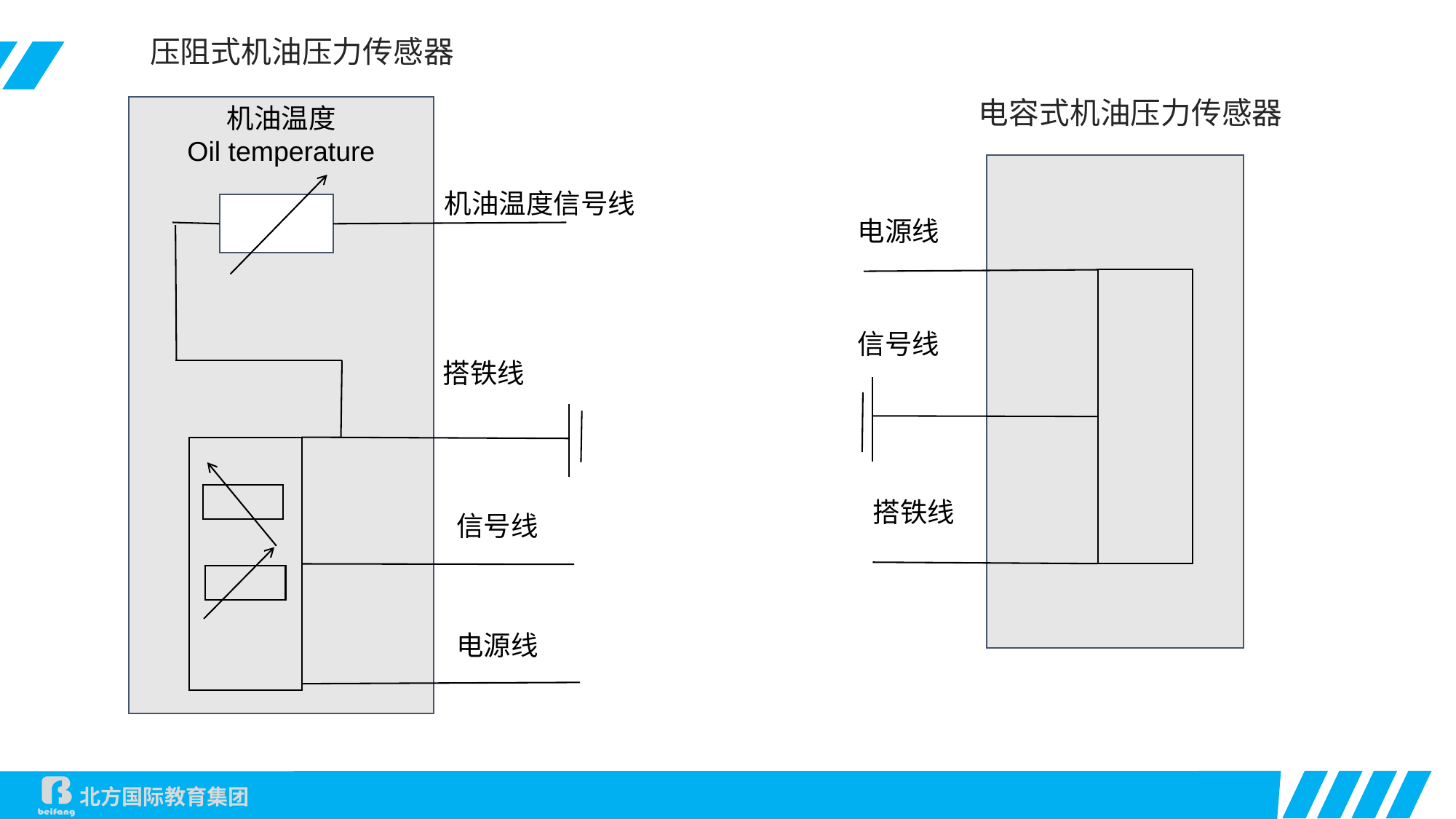

压阻式机油压力传感器
电容式机油压力传感器
机油温度
Oil temperature

机油温度信号线
电源线
信号线
搭铁线
搭铁线
信号线
电源线